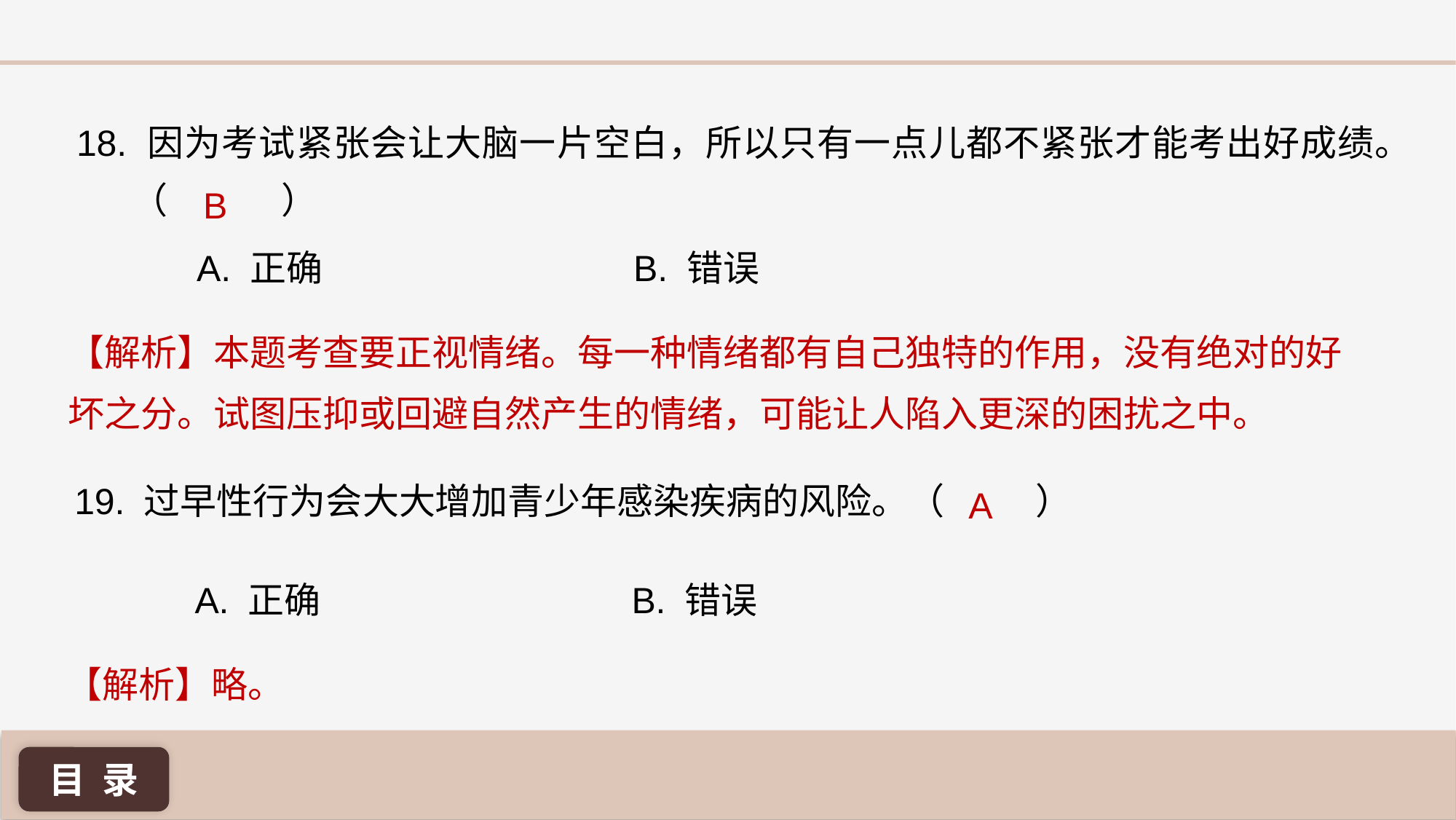

18. 因为考试紧张会让大脑一片空白，所以只有一点儿都不紧张才能考出好成绩。（	     ）
B
A. 正确 			B. 错误
【解析】本题考查要正视情绪。每一种情绪都有自己独特的作用，没有绝对的好坏之分。试图压抑或回避自然产生的情绪，可能让人陷入更深的困扰之中。
19. 过早性行为会大大增加青少年感染疾病的风险。（	    ）
A
A. 正确 			B. 错误
【解析】略。